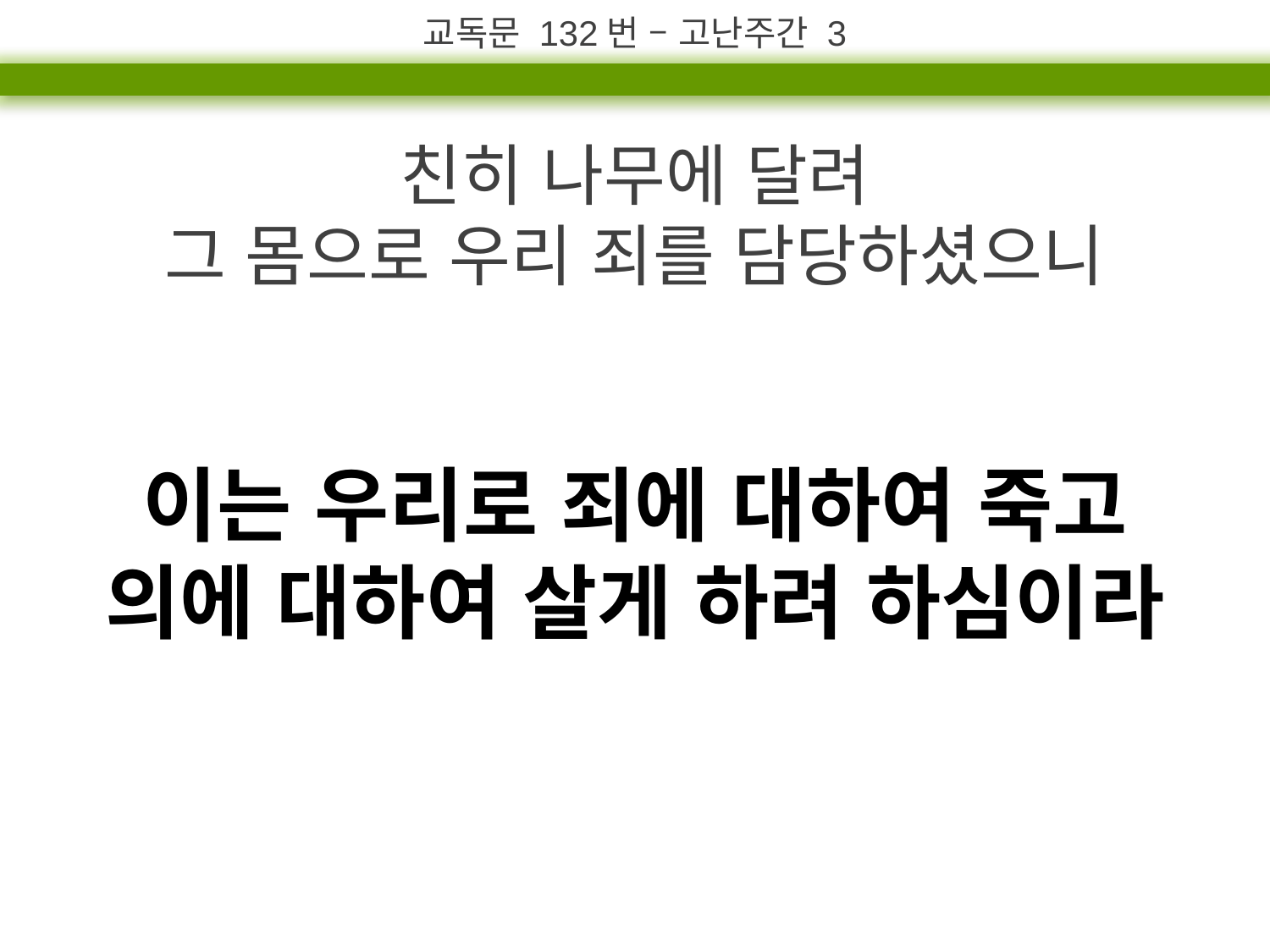

교독문 132번 – 고난주간 3

친히 나무에 달려
그 몸으로 우리 죄를 담당하셨으니
이는 우리로 죄에 대하여 죽고
의에 대하여 살게 하려 하심이라